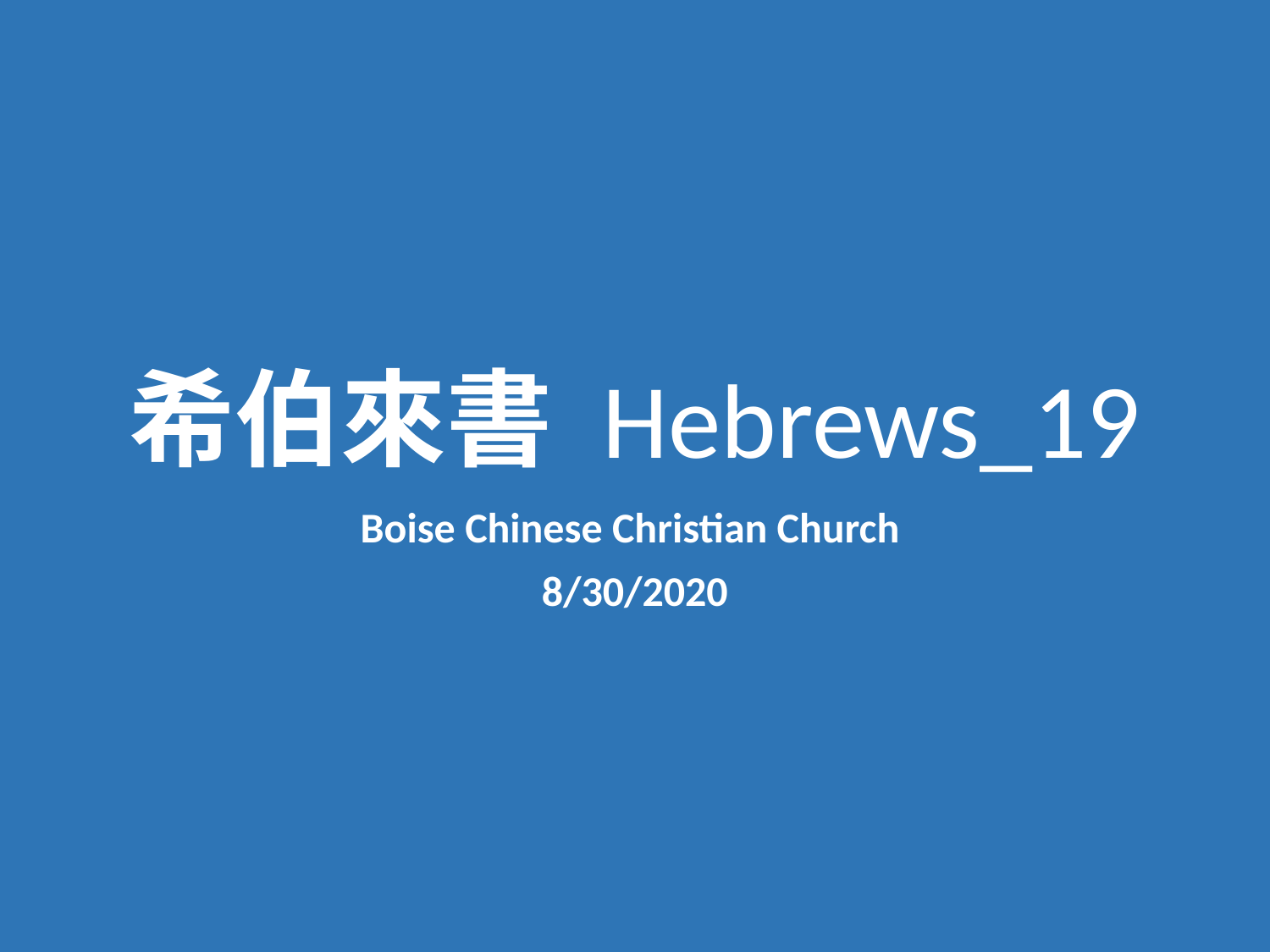

# 希伯來書 Hebrews_19
Boise Chinese Christian Church
8/30/2020